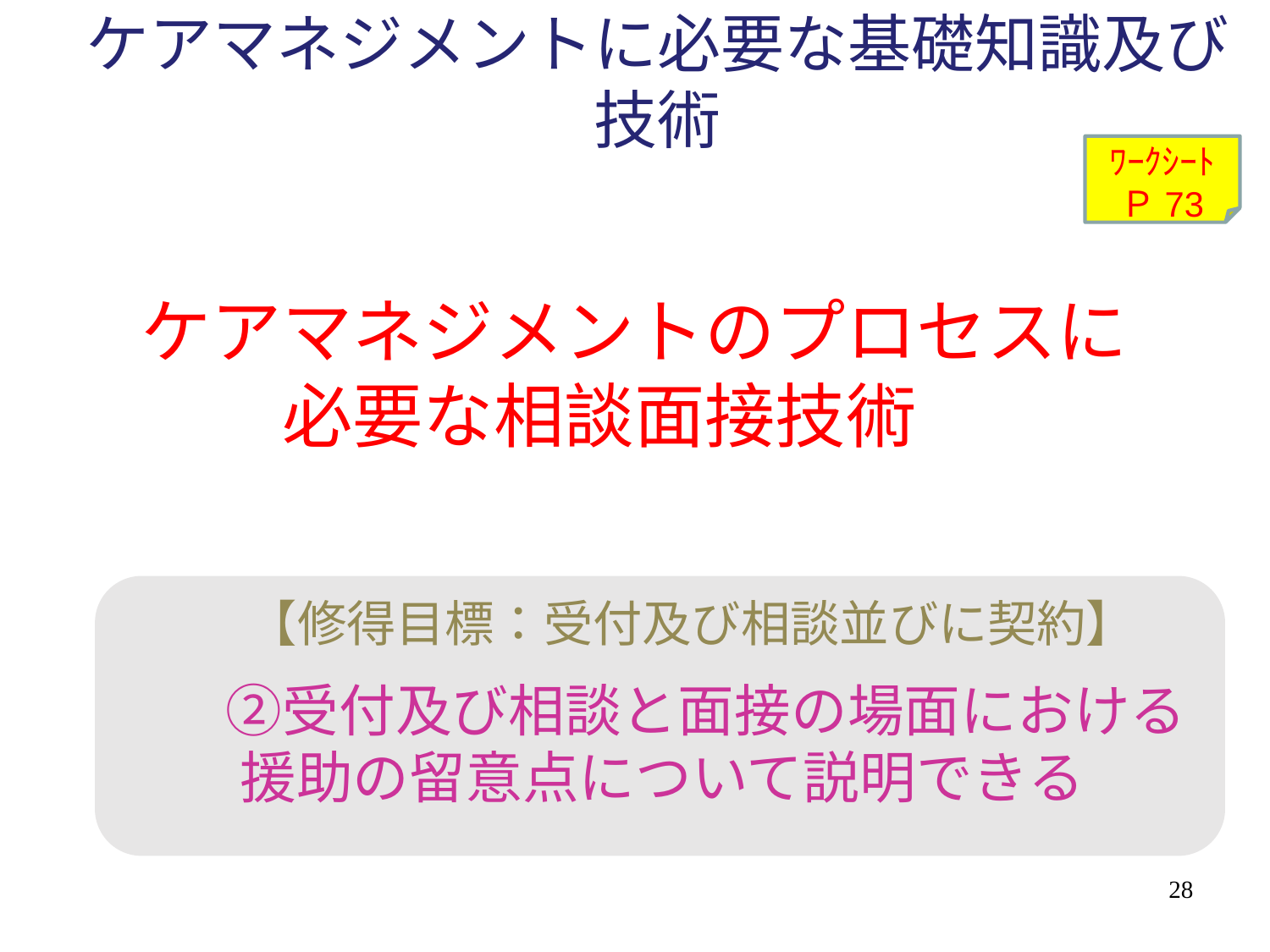

# ケアマネジメントに必要な基礎知識及び技術
ﾜｰｸｼｰﾄ
Ｐ73

ケアマネジメントのプロセスに
必要な相談面接技術

【修得目標：受付及び相談並びに契約】

　　②受付及び相談と面接の場面における
援助の留意点について説明できる
28